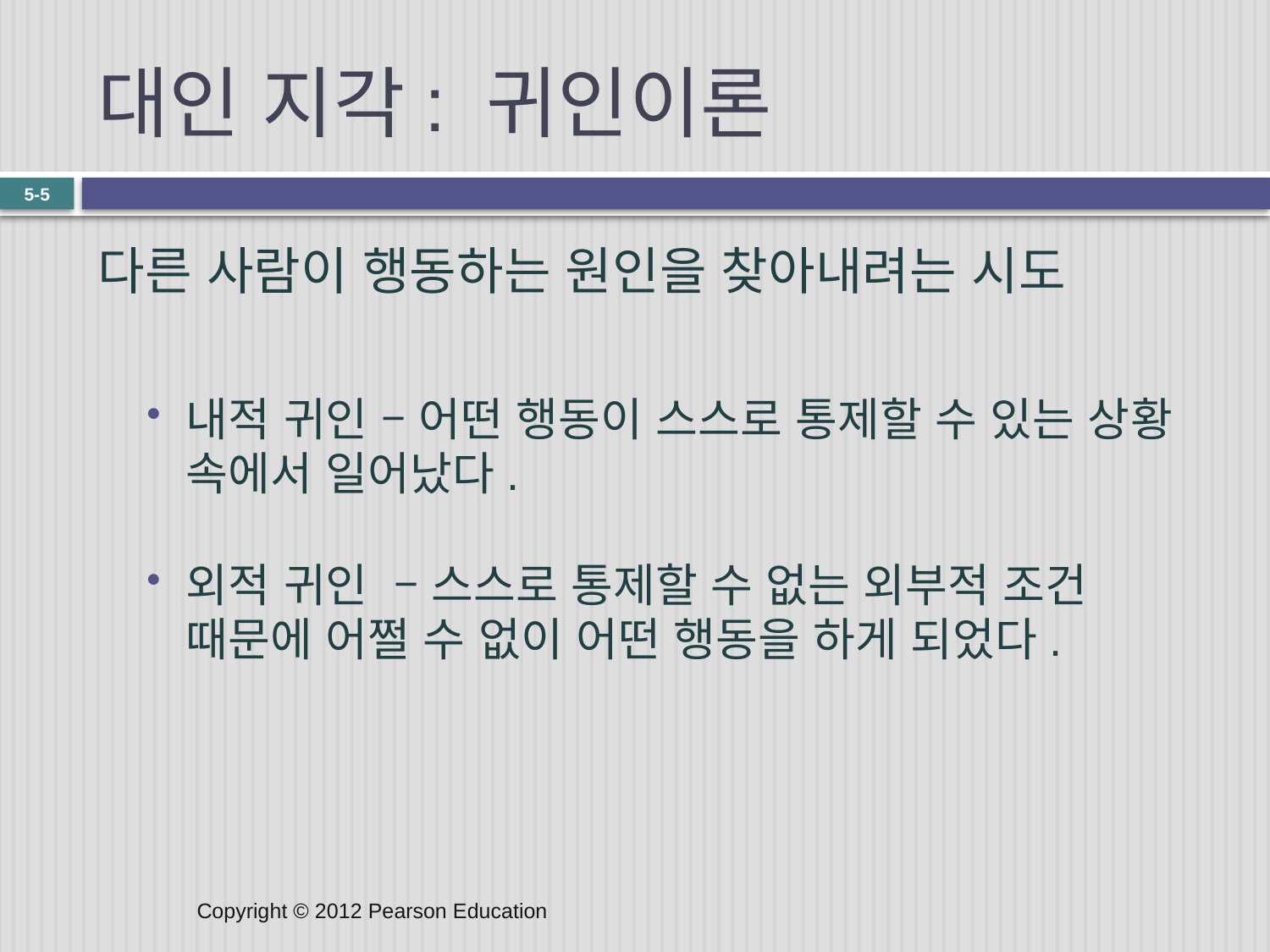

# 대인 지각: 귀인이론
5-5
다른 사람이 행동하는 원인을 찾아내려는 시도

내적 귀인 – 어떤 행동이 스스로 통제할 수 있는 상황 속에서 일어났다.

외적 귀인  – 스스로 통제할 수 없는 외부적 조건 때문에 어쩔 수 없이 어떤 행동을 하게 되었다.